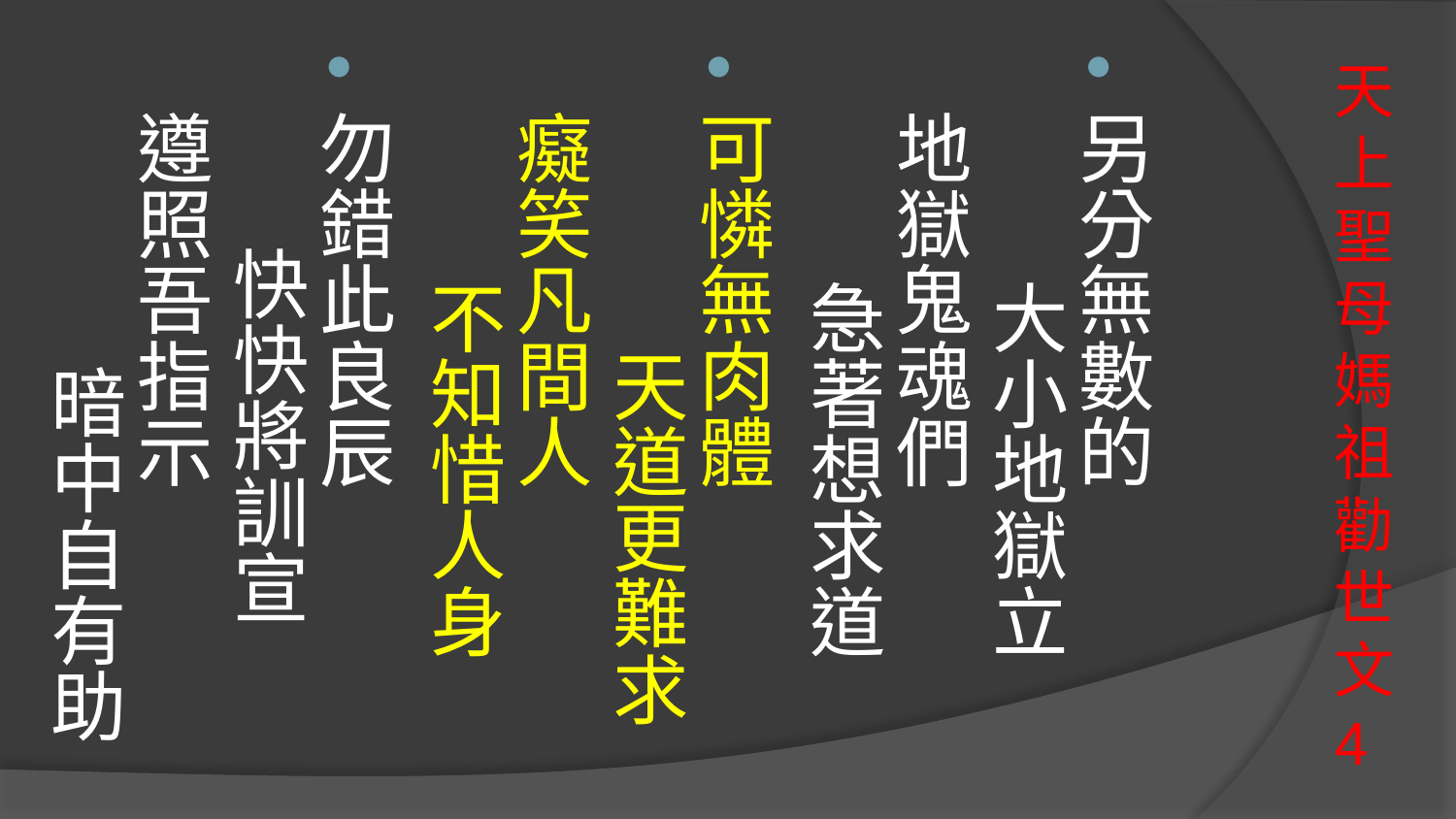

另分無數的                           大小地獄立
地獄鬼魂們                           急著想求道
可憐無肉體                               天道更難求
癡笑凡間人                           不知惜人身
勿錯此良辰                         快快將訓宣
遵照吾指示                                暗中自有助
# 天上聖母媽祖勸世文4